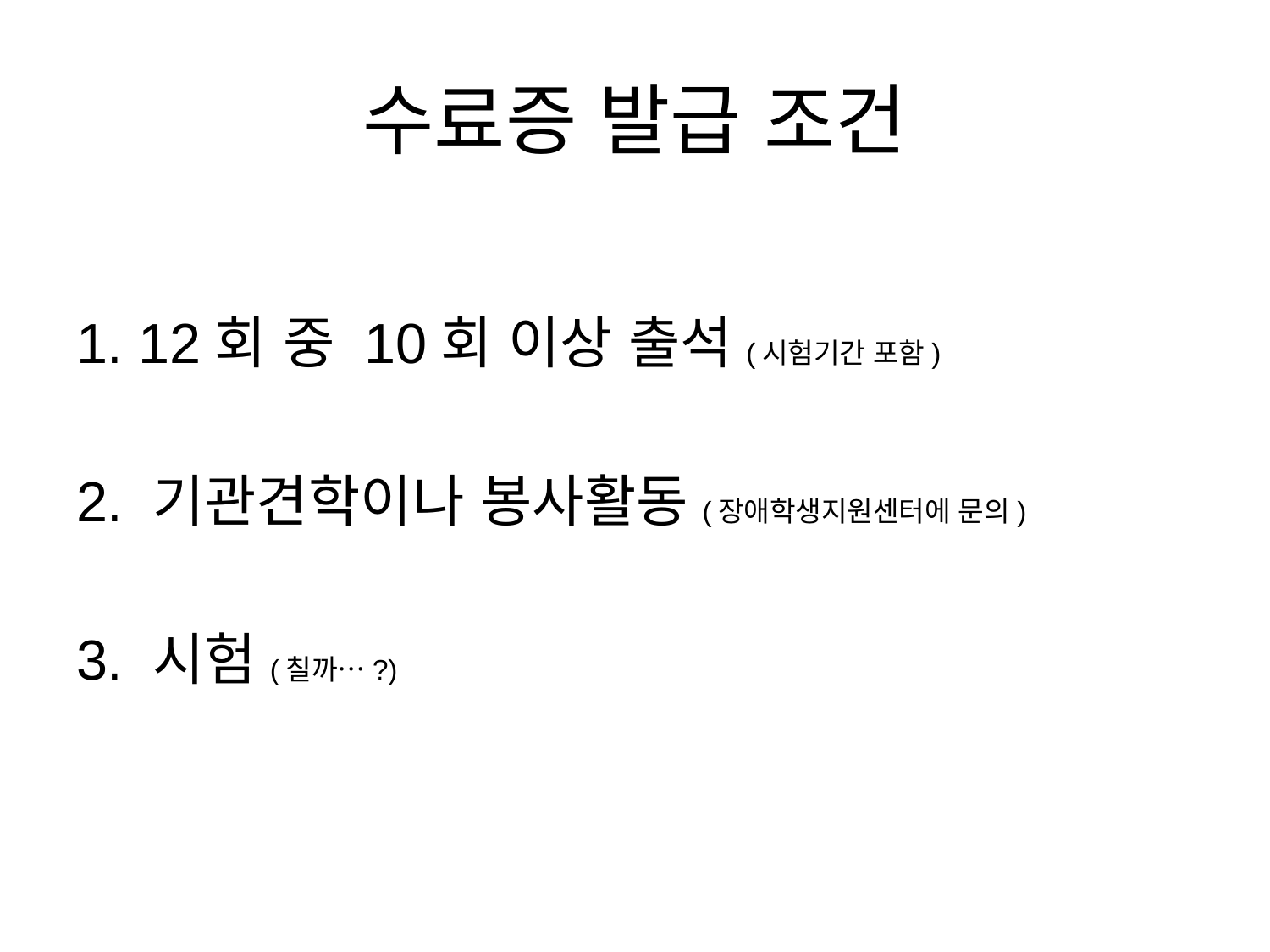

# 수료증 발급 조건

1. 12회 중 10회 이상 출석(시험기간 포함)

2. 기관견학이나 봉사활동(장애학생지원센터에 문의)

3. 시험(칠까…?)